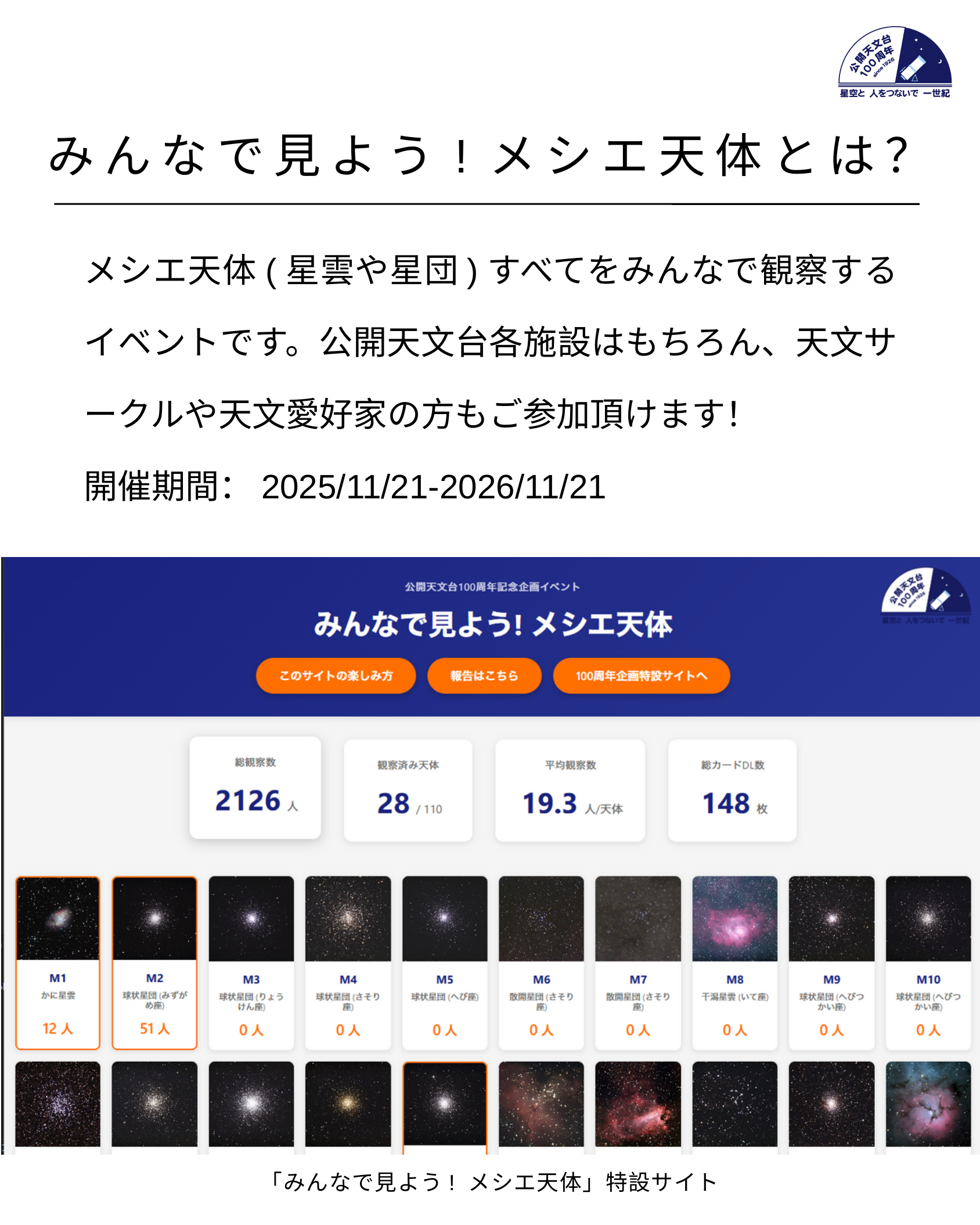

みんなで見よう!メシエ天体とは？

メシエ天体(星雲や星団)すべてをみんなで観察するイベントです。公開天文台各施設はもちろん、天文サークルや天文愛好家の方もご参加頂けます！
開催期間：2025/11/21-2026/11/21

「みんなで見よう! メシエ天体」特設サイト